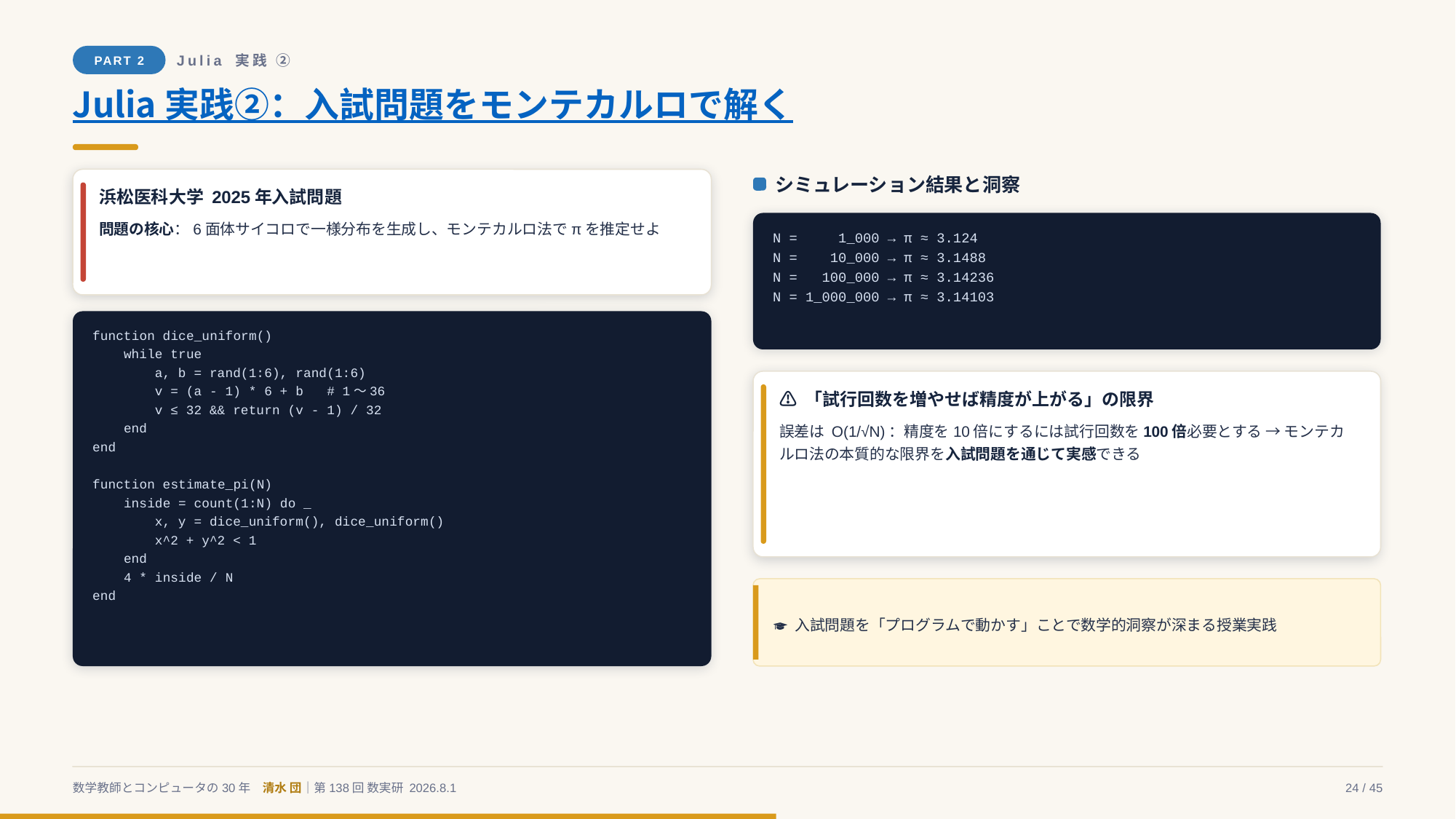

PART 2
Julia 実践 ②
Julia 実践②：入試問題をモンテカルロで解く

シミュレーション結果と洞察

浜松医科大学 2025年入試問題

問題の核心：6面体サイコロで一様分布を生成し、モンテカルロ法でπを推定せよ
N =     1_000 → π ≈ 3.124
N =    10_000 → π ≈ 3.1488
N =   100_000 → π ≈ 3.14236
N = 1_000_000 → π ≈ 3.14103

function dice_uniform()
    while true
        a, b = rand(1:6), rand(1:6)
        v = (a - 1) * 6 + b   # 1〜36
        v ≤ 32 && return (v - 1) / 32
    end
end

function estimate_pi(N)
    inside = count(1:N) do _
        x, y = dice_uniform(), dice_uniform()
        x^2 + y^2 < 1
    end
    4 * inside / N
end

⚠️ 「試行回数を増やせば精度が上がる」の限界

誤差は O(1/√N)：精度を10倍にするには試行回数を100倍必要とする → モンテカルロ法の本質的な限界を入試問題を通じて実感できる

🎓 入試問題を「プログラムで動かす」ことで数学的洞察が深まる授業実践

数学教師とコンピュータの30年　清水 団｜第138回 数実研 2026.8.1
24 / 45